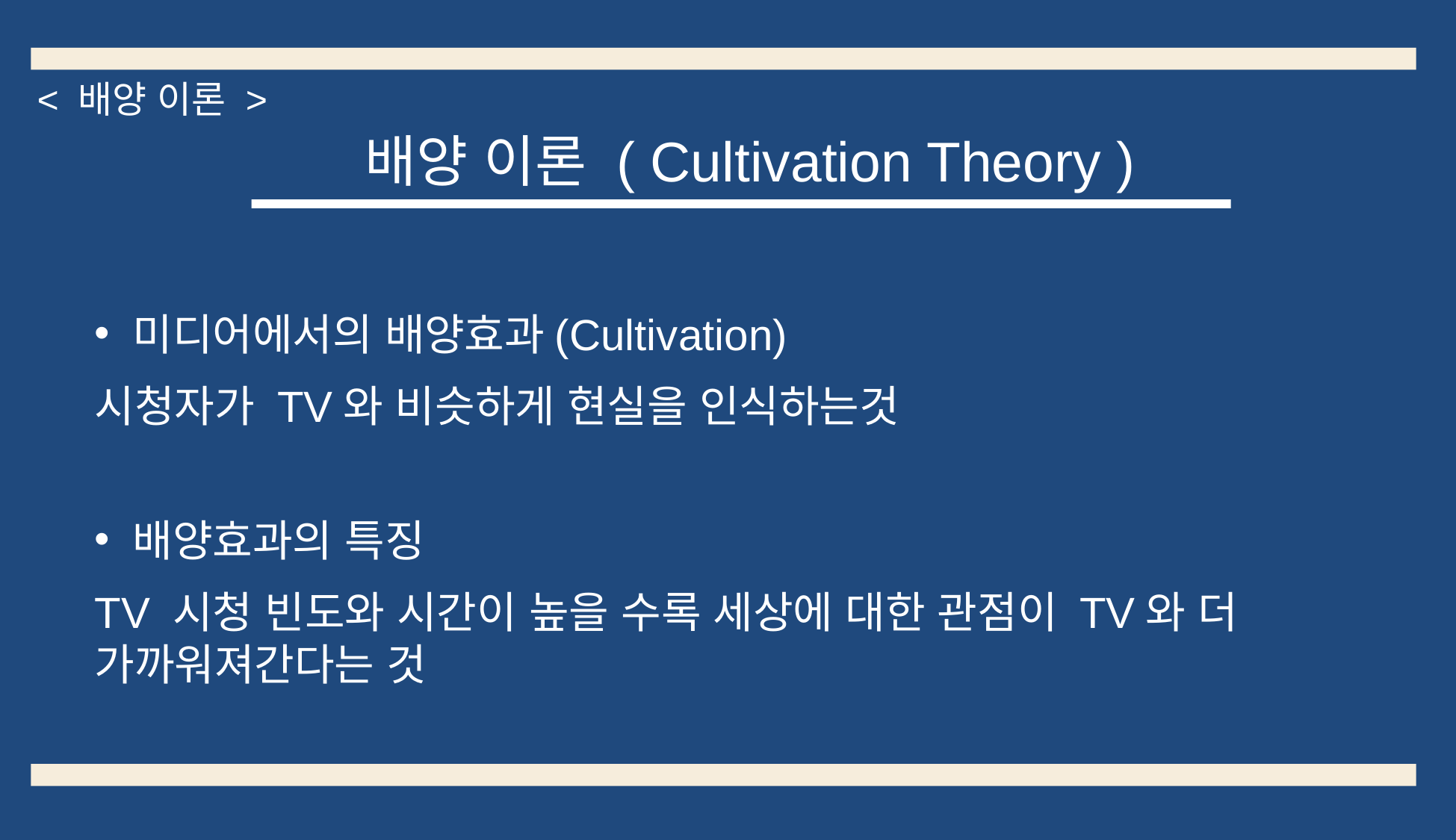

< 배양 이론 >
  배양 이론 ( Cultivation Theory )

 미디어에서의 배양효과(Cultivation)

시청자가 TV와 비슷하게 현실을 인식하는것

 배양효과의 특징

TV 시청 빈도와 시간이 높을 수록 세상에 대한 관점이 TV와 더 가까워져간다는 것